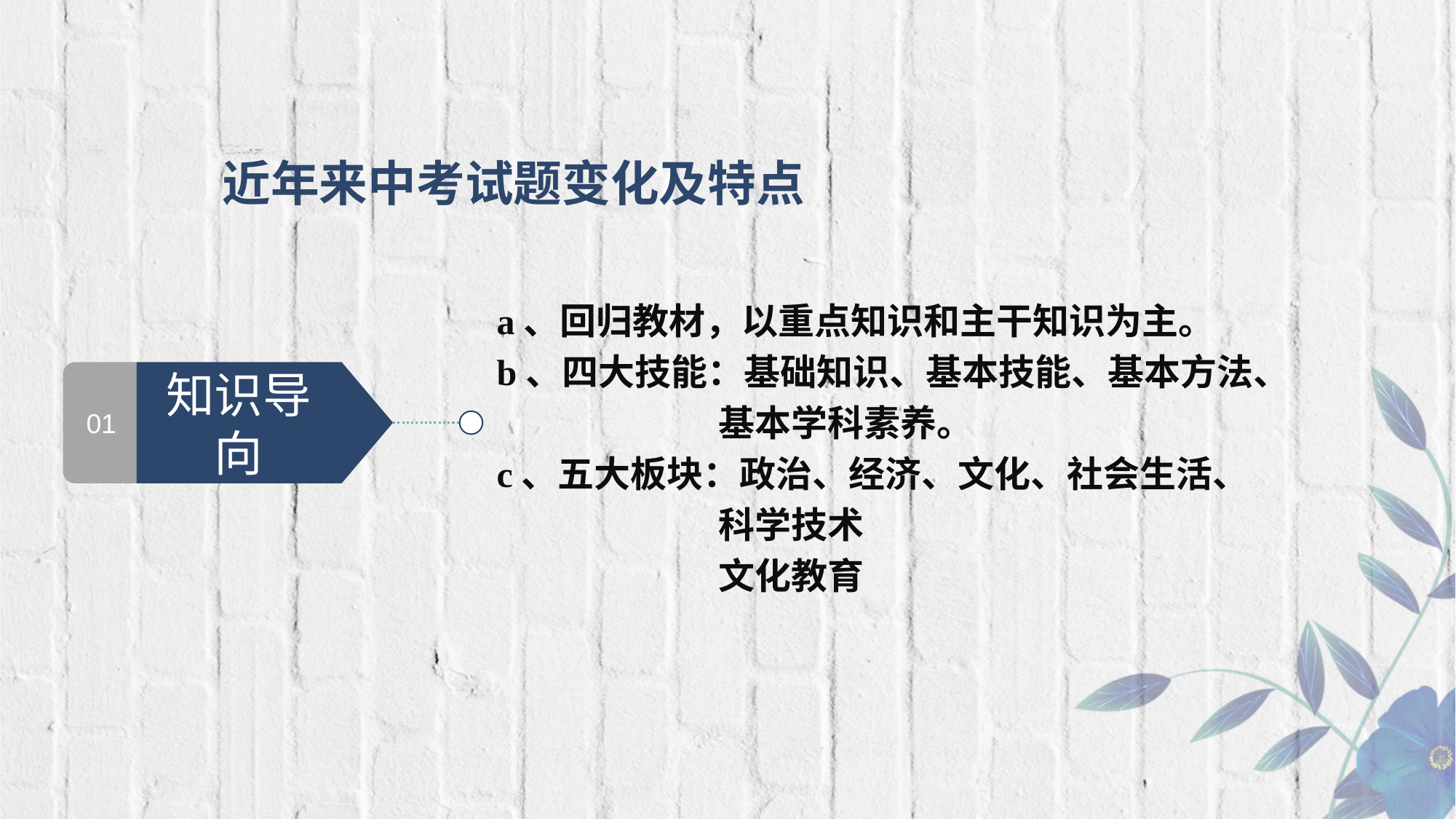

# 近年来中考试题变化及特点
a、回归教材，以重点知识和主干知识为主。
b、四大技能：基础知识、基本技能、基本方法、
                          基本学科素养。
c、五大板块：政治、经济、文化、社会生活、
                          科学技术
                          文化教育

知识导向
01